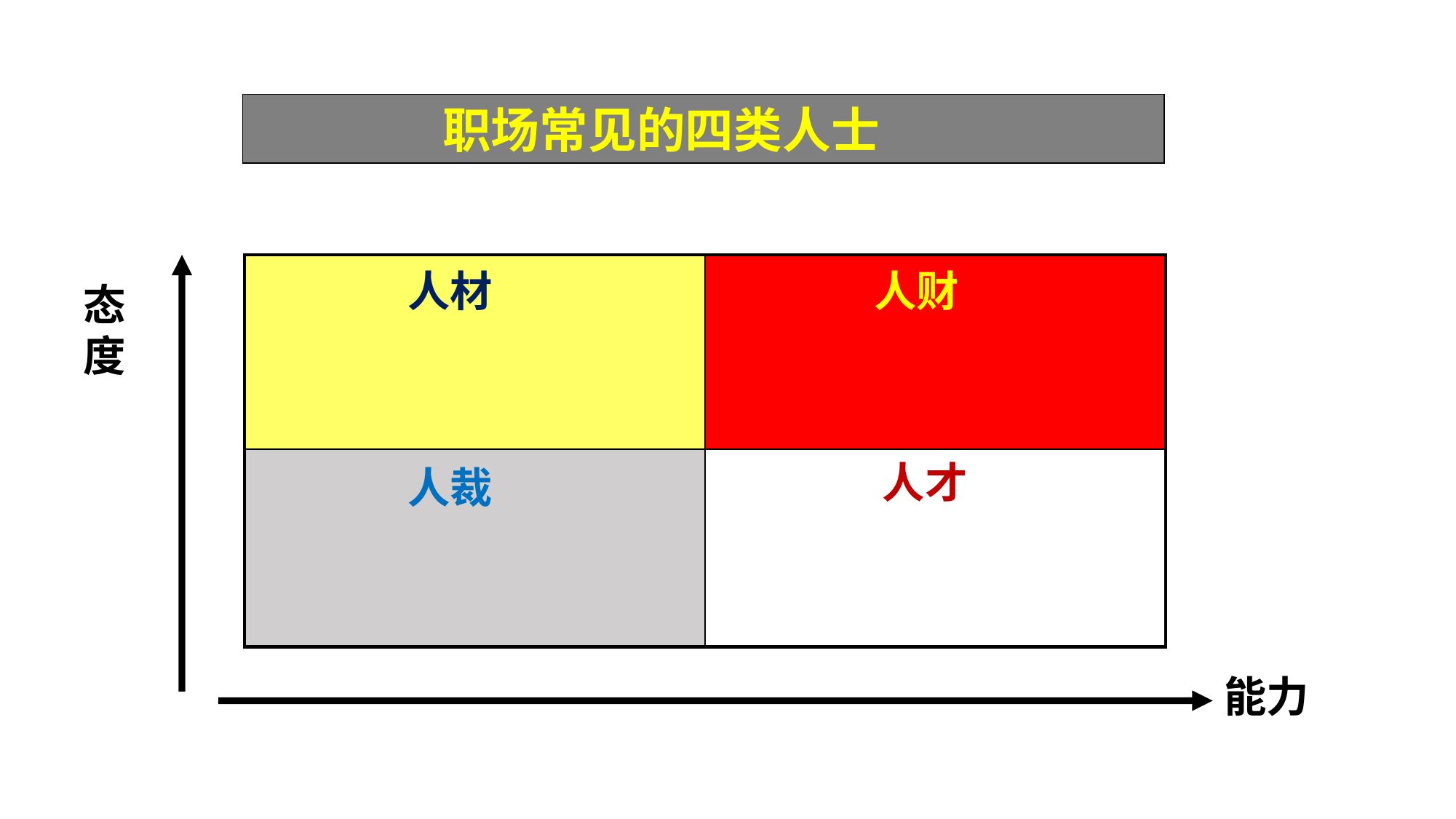

职场常见的四类人士

|  |  |
| --- | --- |
|  |  |
  人材
  人财
态度
  人才
  人裁
能力

56